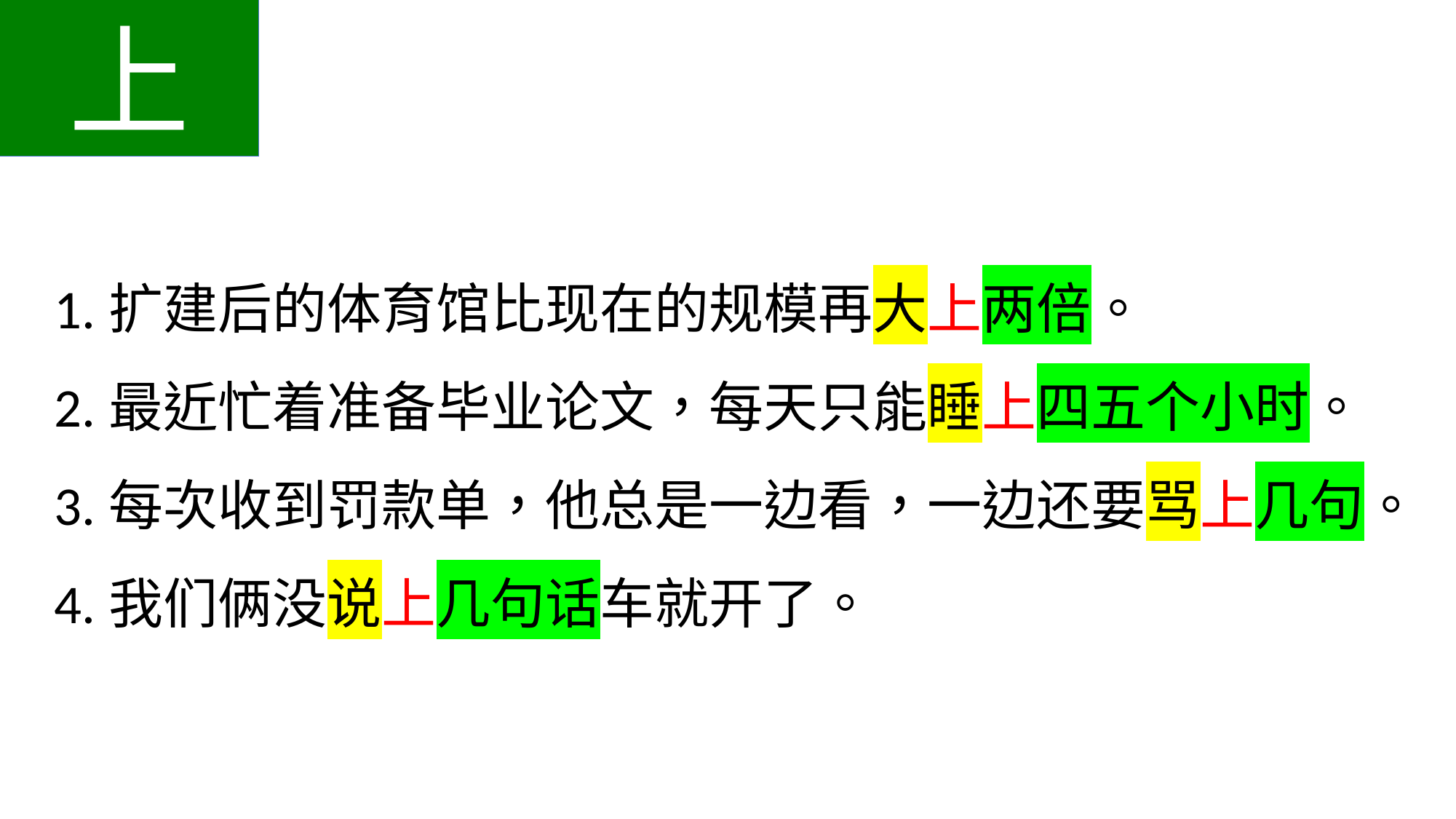

上
1.扩建后的体育馆比现在的规模再大上两倍。
2.最近忙着准备毕业论文，每天只能睡上四五个小时。
3.每次收到罚款单，他总是一边看，一边还要骂上几句。
4.我们俩没说上几句话车就开了。